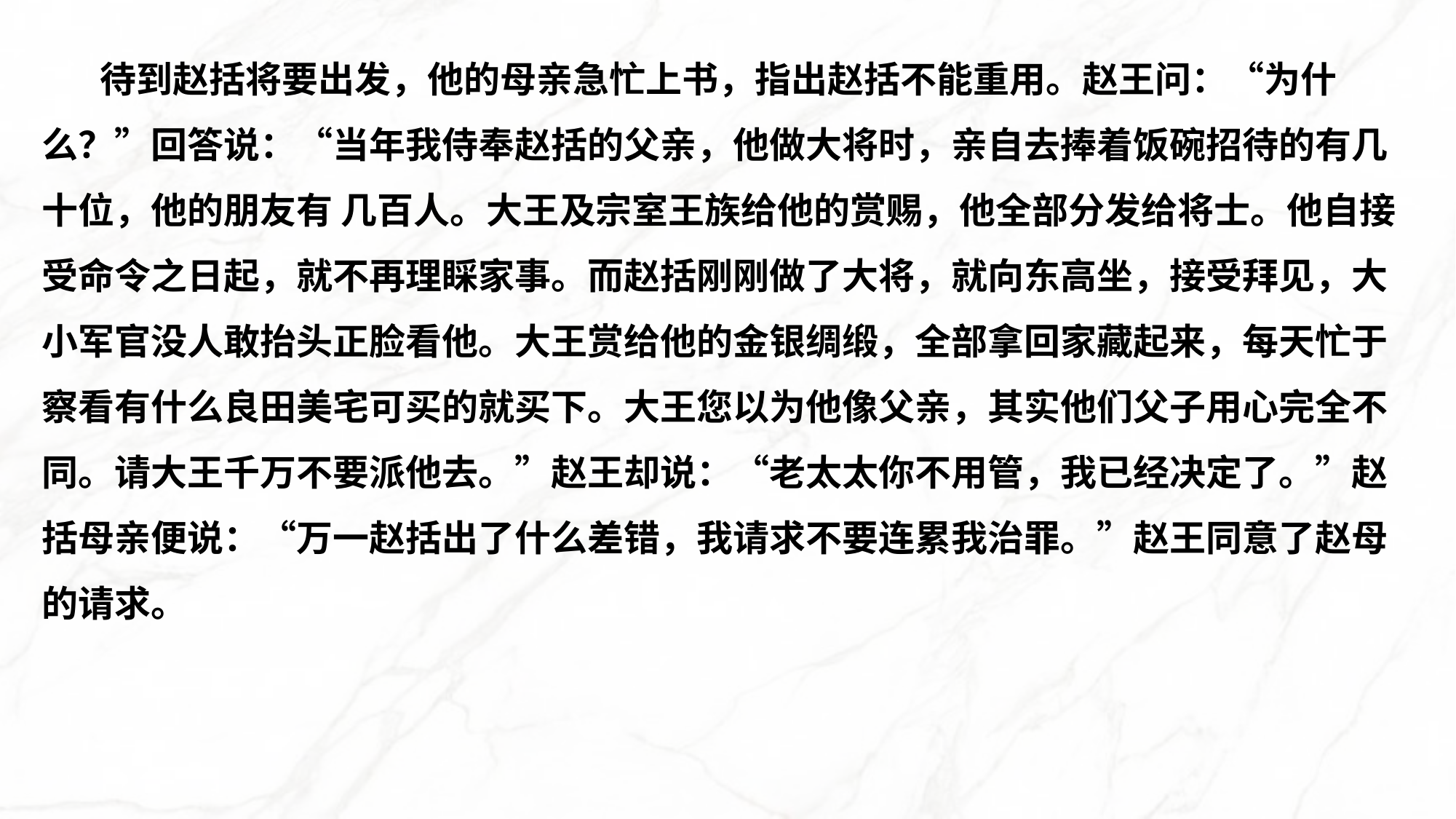

待到赵括将要出发，他的母亲急忙上书，指出赵括不能重用。赵王问：“为什么？”回答说：“当年我侍奉赵括的父亲，他做大将时，亲自去捧着饭碗招待的有几十位，他的朋友有 几百人。大王及宗室王族给他的赏赐，他全部分发给将士。他自接受命令之日起，就不再理睬家事。而赵括刚刚做了大将，就向东高坐，接受拜见，大小军官没人敢抬头正脸看他。大王赏给他的金银绸缎，全部拿回家藏起来，每天忙于察看有什么良田美宅可买的就买下。大王您以为他像父亲，其实他们父子用心完全不同。请大王千万不要派他去。”赵王却说：“老太太你不用管，我已经决定了。”赵括母亲便说：“万一赵括出了什么差错，我请求不要连累我治罪。”赵王同意了赵母的请求。